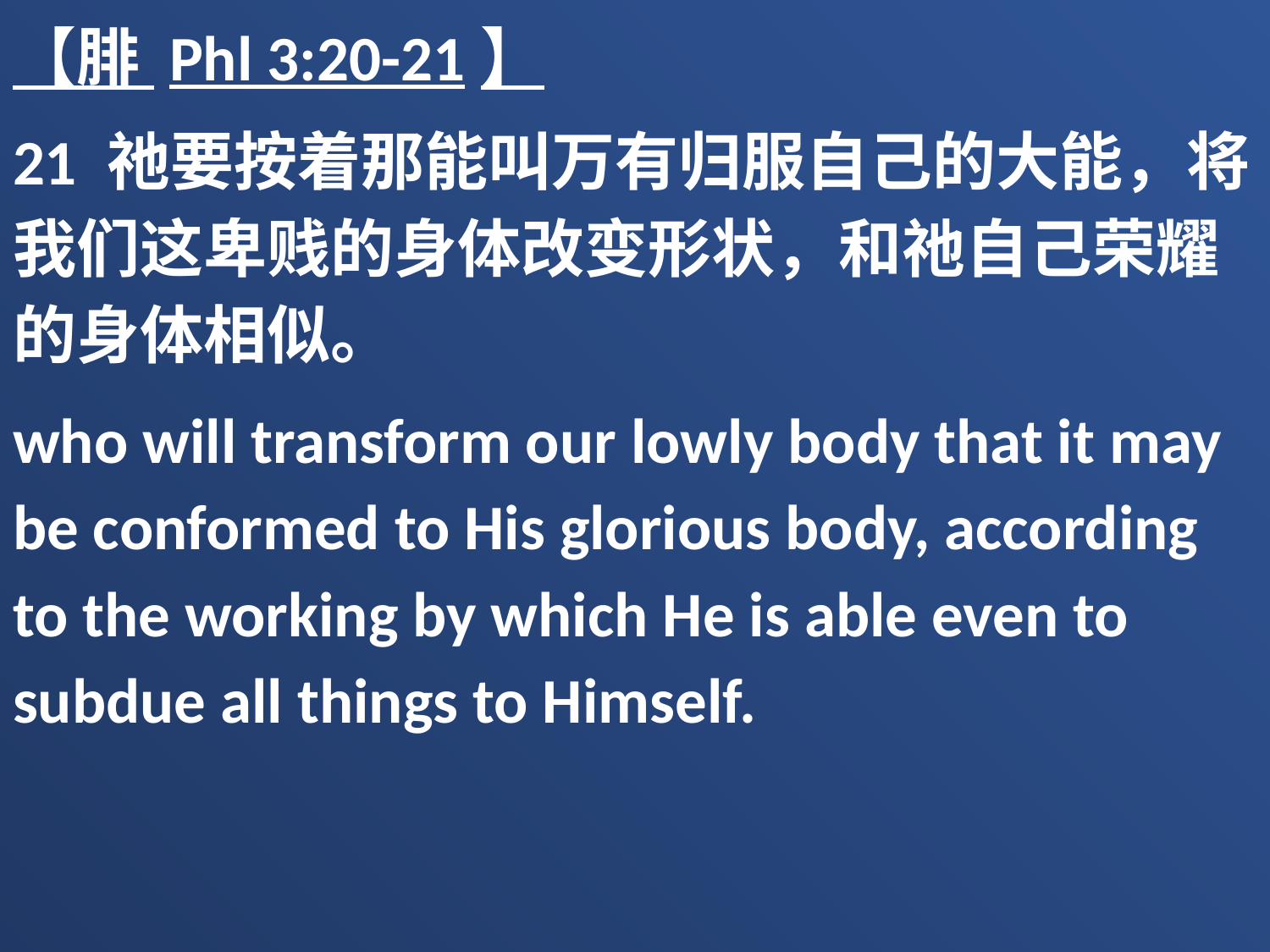

【腓 Phl 3:20-21】
21 祂要按着那能叫万有归服自己的大能，将我们这卑贱的身体改变形状，和祂自己荣耀的身体相似。
who will transform our lowly body that it may be conformed to His glorious body, according to the working by which He is able even to subdue all things to Himself.